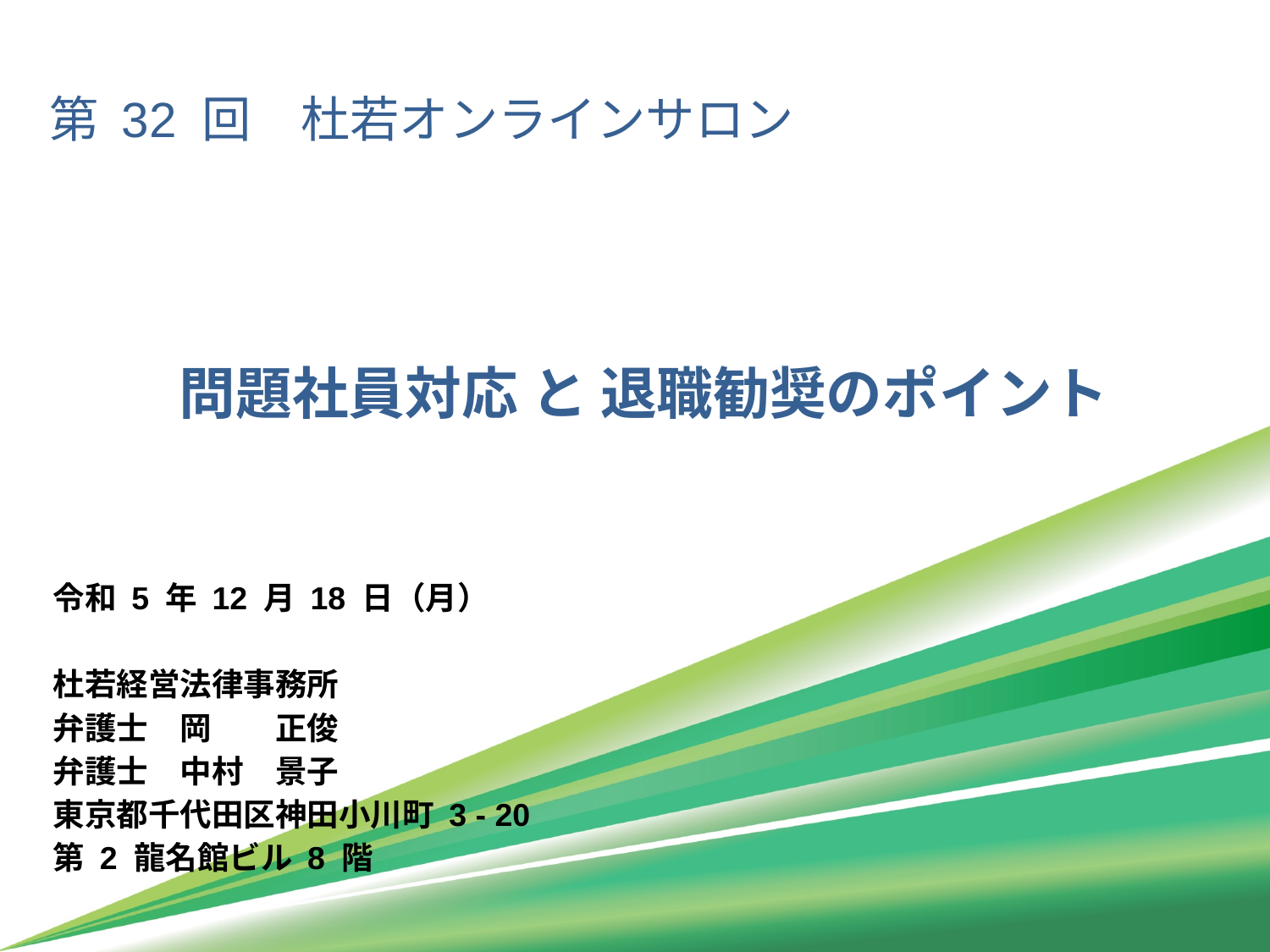

第 32 回　杜若オンラインサロン
# 問題社員対応 と 退職勧奨のポイント

令和 5 年 12 月 18 日（月）

杜若経営法律事務所
弁護士　岡　　正俊
弁護士　中村　景子
東京都千代田区神田小川町 3 - 20
第 2 龍名館ビル 8 階